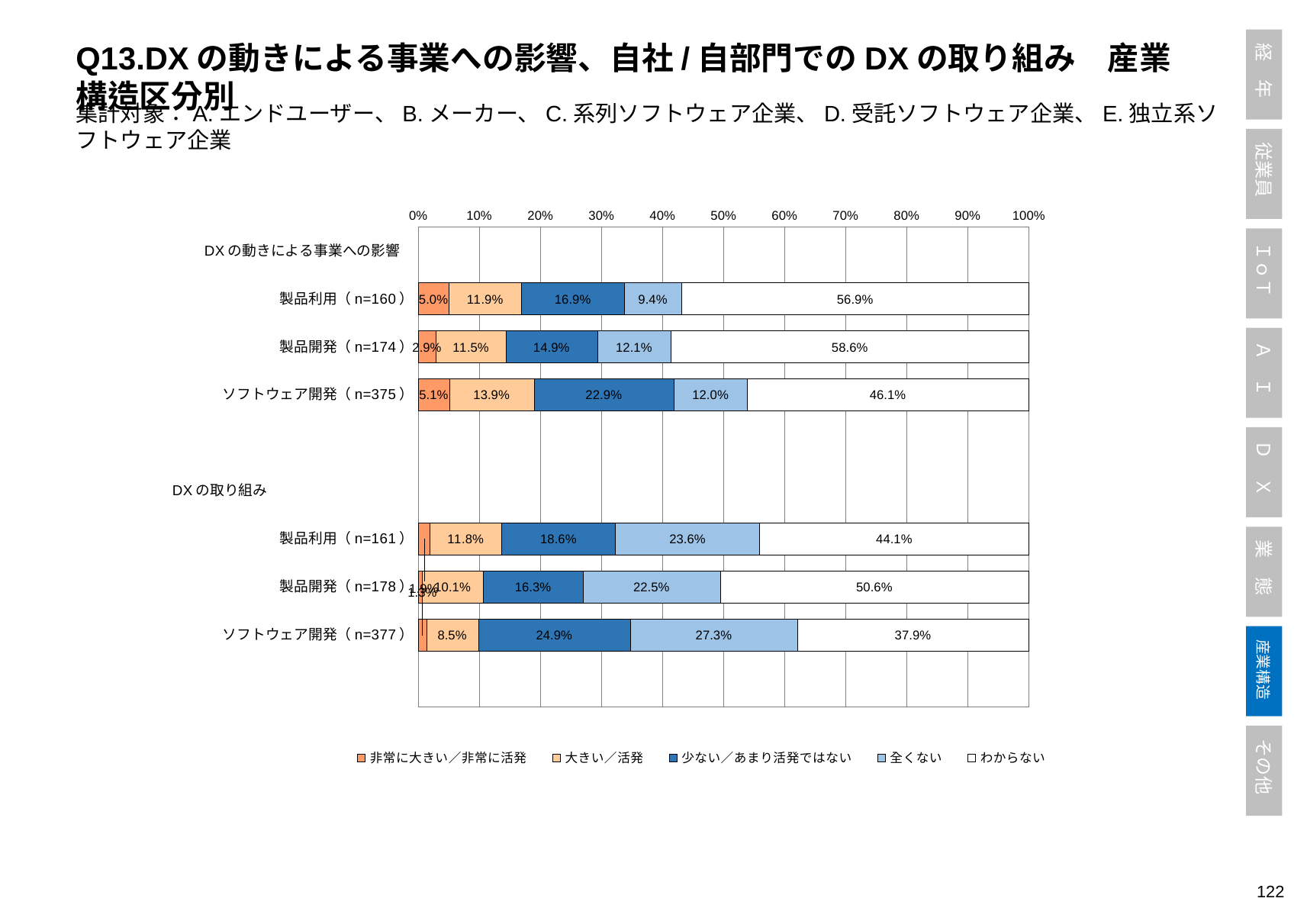

Q13.DXの動きによる事業への影響、自社/自部門でのDXの取り組み　産業構造区分別
集計対象：A.エンドユーザー、B.メーカー、C.系列ソフトウェア企業、D.受託ソフトウェア企業、E.独立系ソフトウェア企業

### Chart

| Category | 非常に大きい／非常に活発 | 大きい／活発 | 少ない／あまり活発ではない | 全くない | わからない |
|---|---|---|---|---|---|
| DXの動きによる事業への影響　 | None | None | None | None | None |
| 製品利用（n=160） | 0.05 | 0.11875 | 0.16875 | 0.09375 | 0.56875 |
| 製品開発（n=174） | 0.028735632183908046 | 0.11494252873563218 | 0.14942528735632185 | 0.1206896551724138 | 0.5862068965517241 |
| ソフトウェア開発（n=375） | 0.050666666666666665 | 0.13866666666666666 | 0.22933333333333333 | 0.12 | 0.4613333333333333 |
|  | None | None | None | None | None |
| DXの取り組み 　　　　　　　　　　 | None | None | None | None | None |
| 製品利用（n=161） | 0.018633540372670808 | 0.11801242236024845 | 0.18633540372670807 | 0.2360248447204969 | 0.4409937888198758 |
| 製品開発（n=178） | 0.0056179775280898875 | 0.10112359550561797 | 0.16292134831460675 | 0.2247191011235955 | 0.5056179775280899 |
| ソフトウェア開発（n=377） | 0.013262599469496022 | 0.08488063660477453 | 0.2493368700265252 | 0.27320954907161804 | 0.3793103448275862 |
122